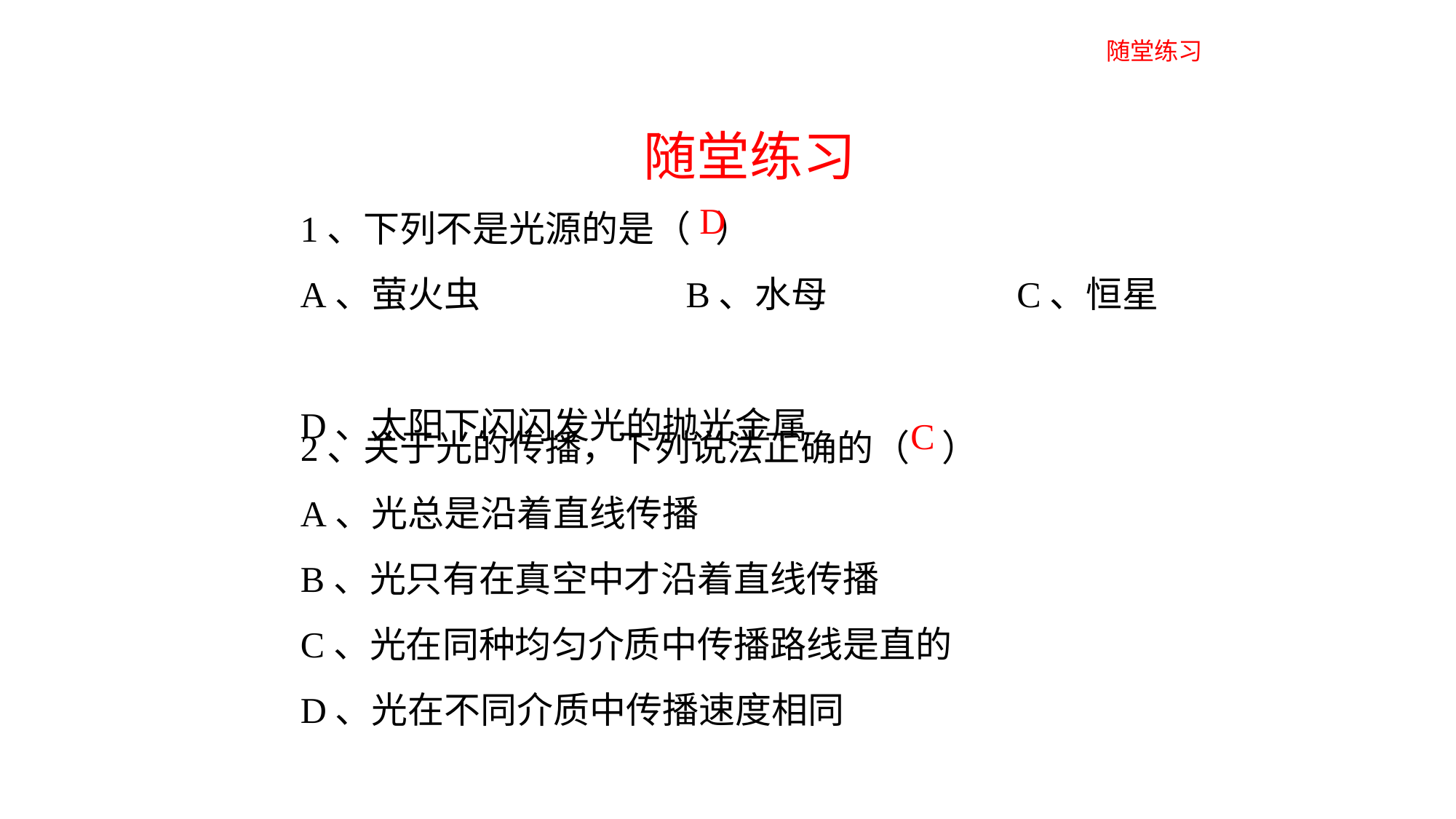

随堂练习
随堂练习
1、下列不是光源的是（   ）
A、萤火虫                        B、水母                      C、恒星
D、太阳下闪闪发光的抛光金属
D
2、关于光的传播，下列说法正确的（    ）
A、光总是沿着直线传播
B、光只有在真空中才沿着直线传播
C、光在同种均匀介质中传播路线是直的
D、光在不同介质中传播速度相同
C